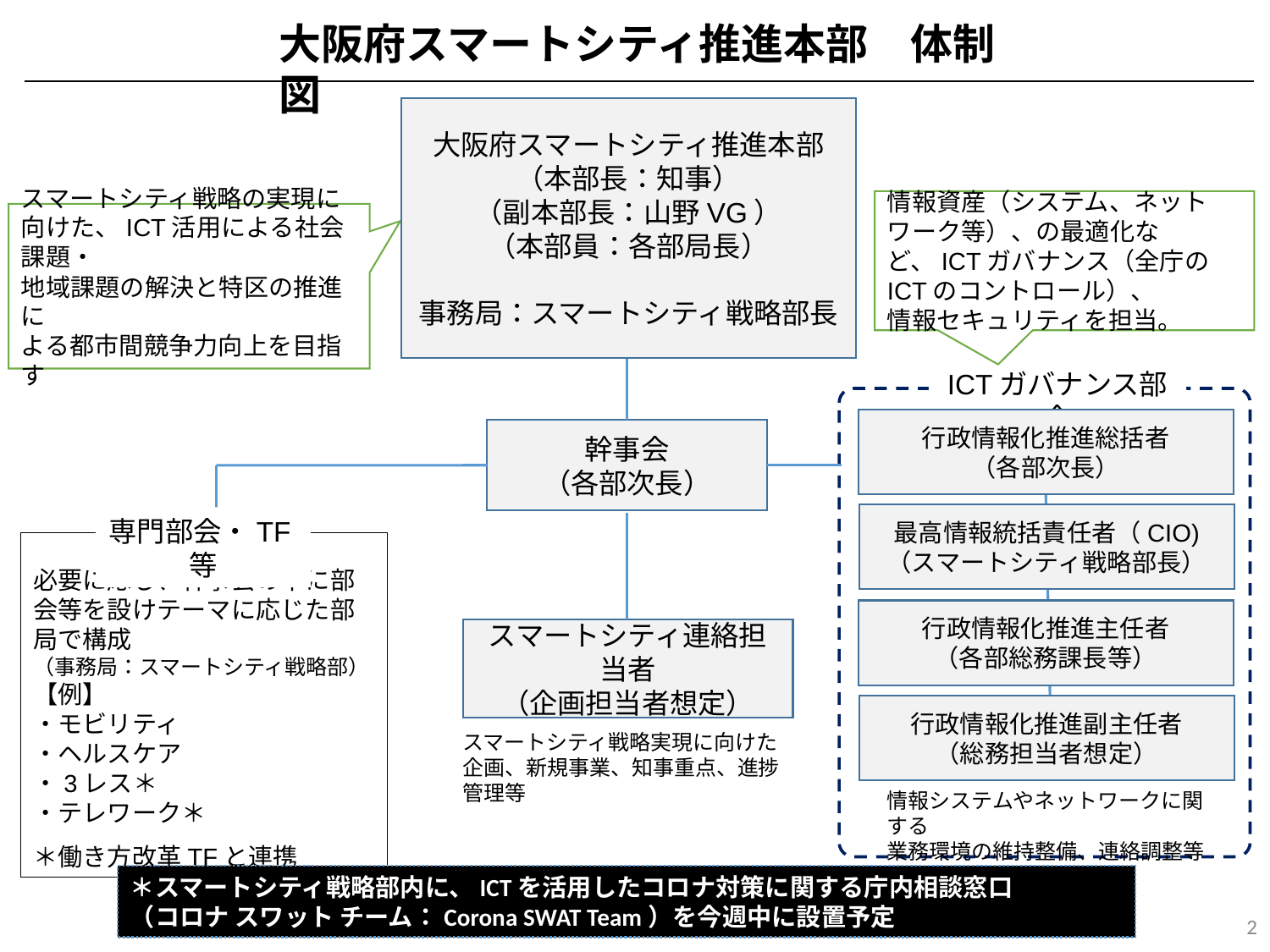

大阪府スマートシティ推進本部　体制図
大阪府スマートシティ推進本部
（本部長：知事）
（副本部長：山野VG）
（本部員：各部局長）

事務局：スマートシティ戦略部長
情報資産（システム、ネットワーク等）、の最適化など、ICTガバナンス（全庁のICTのコントロール）、
情報セキュリティを担当。
スマートシティ戦略の実現に向けた、ICT活用による社会課題・
地域課題の解決と特区の推進に
よる都市間競争力向上を目指す
ICTガバナンス部会

行政情報化推進総括者
（各部次長）
幹事会
（各部次長）
最高情報統括責任者（CIO)
（スマートシティ戦略部長）
専門部会・TF等

必要に応じ、幹事会の下に部会等を設けテーマに応じた部局で構成
（事務局：スマートシティ戦略部）
【例】
・モビリティ
・ヘルスケア
・3レス＊
・テレワーク＊

＊働き方改革TFと連携
行政情報化推進主任者
（各部総務課長等）
スマートシティ連絡担当者
（企画担当者想定）
行政情報化推進副主任者
（総務担当者想定）
スマートシティ戦略実現に向けた企画、新規事業、知事重点、進捗管理等
情報システムやネットワークに関する
業務環境の維持整備、連絡調整等
＊スマートシティ戦略部内に、ICTを活用したコロナ対策に関する庁内相談窓口
（コロナ スワット チーム：Corona SWAT Team）を今週中に設置予定
2